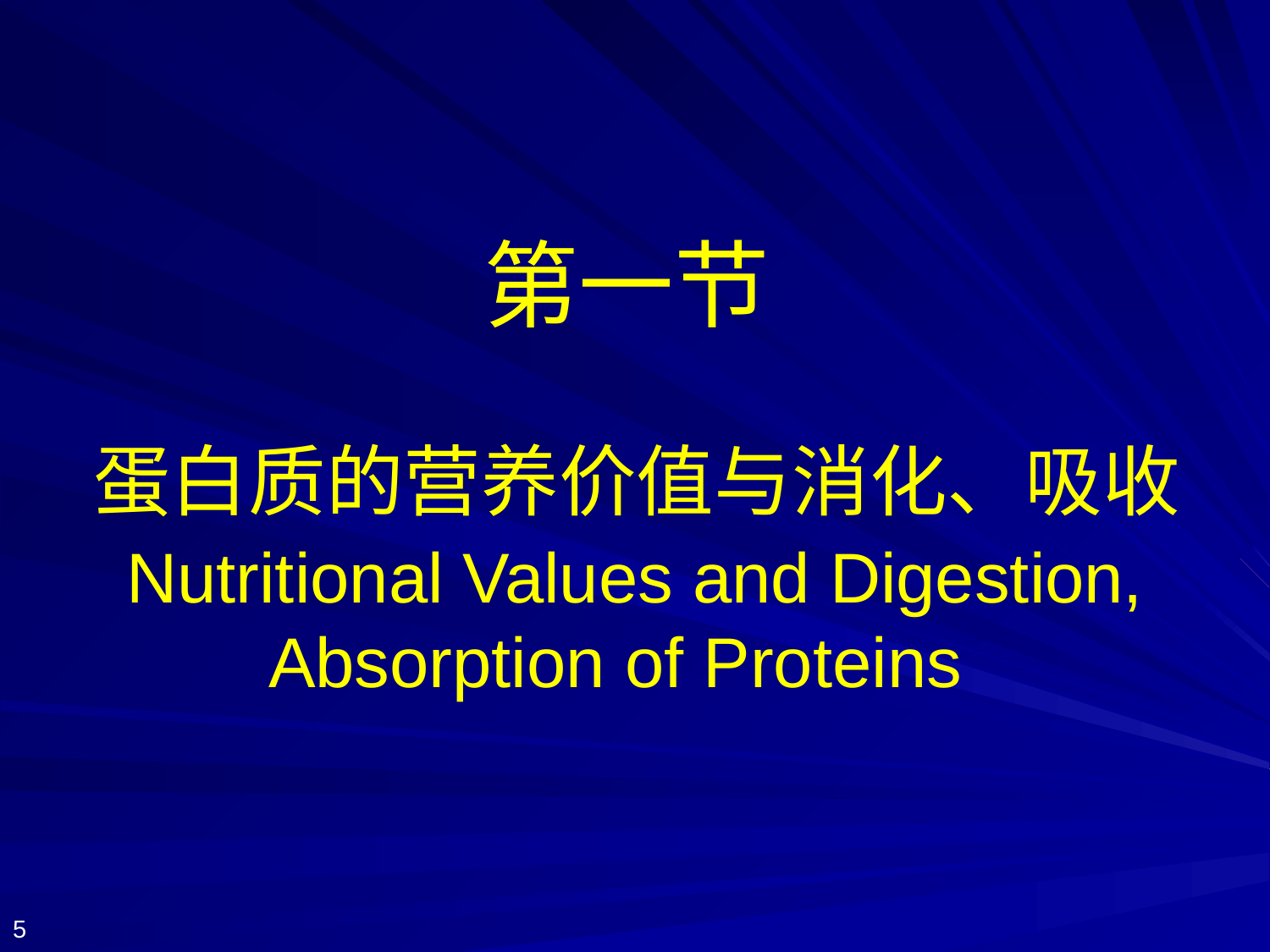

# 第一节 蛋白质的营养价值与消化、吸收
Nutritional Values and Digestion, Absorption of Proteins
5